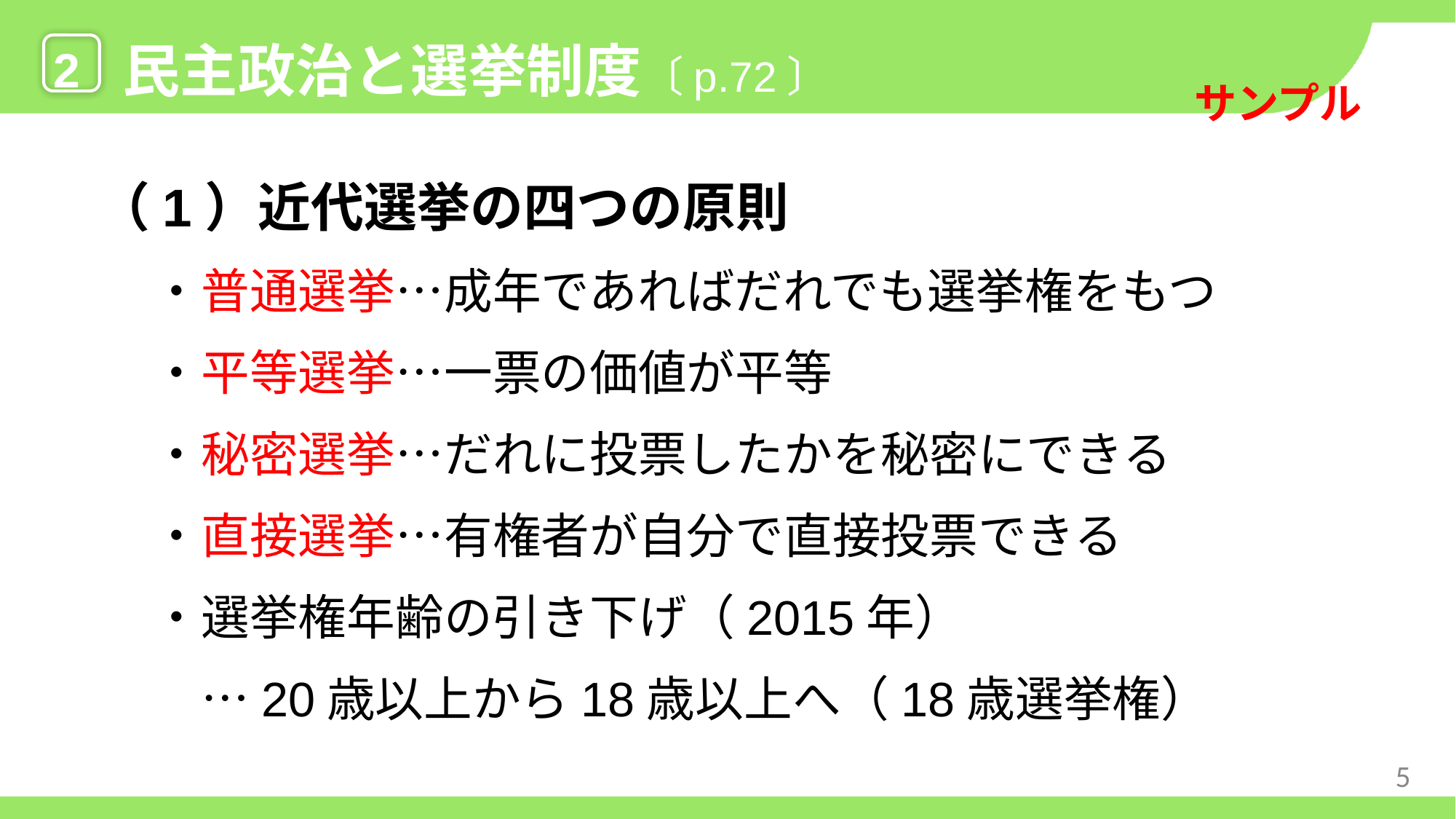

2
民主政治と選挙制度〔p.72〕
（1）近代選挙の四つの原則
・普通選挙…成年であればだれでも選挙権をもつ
・平等選挙…一票の価値が平等
・秘密選挙…だれに投票したかを秘密にできる
・直接選挙…有権者が自分で直接投票できる
・選挙権年齢の引き下げ（2015年）
　…20歳以上から18歳以上へ（18歳選挙権）